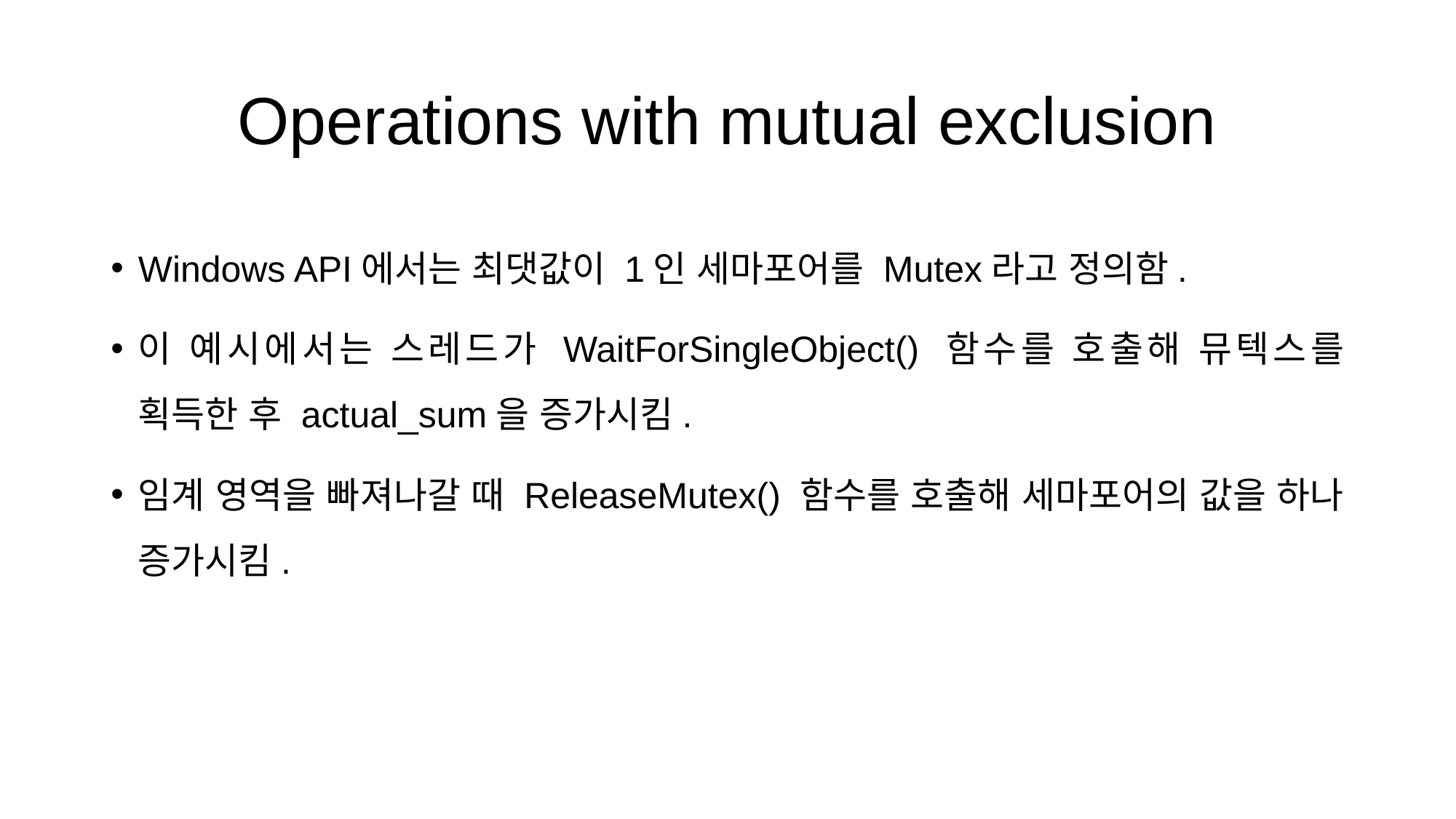

# Operations with mutual exclusion
Windows API에서는 최댓값이 1인 세마포어를 Mutex라고 정의함.
이 예시에서는 스레드가 WaitForSingleObject() 함수를 호출해 뮤텍스를 획득한 후 actual_sum을 증가시킴.
임계 영역을 빠져나갈 때 ReleaseMutex() 함수를 호출해 세마포어의 값을 하나 증가시킴.